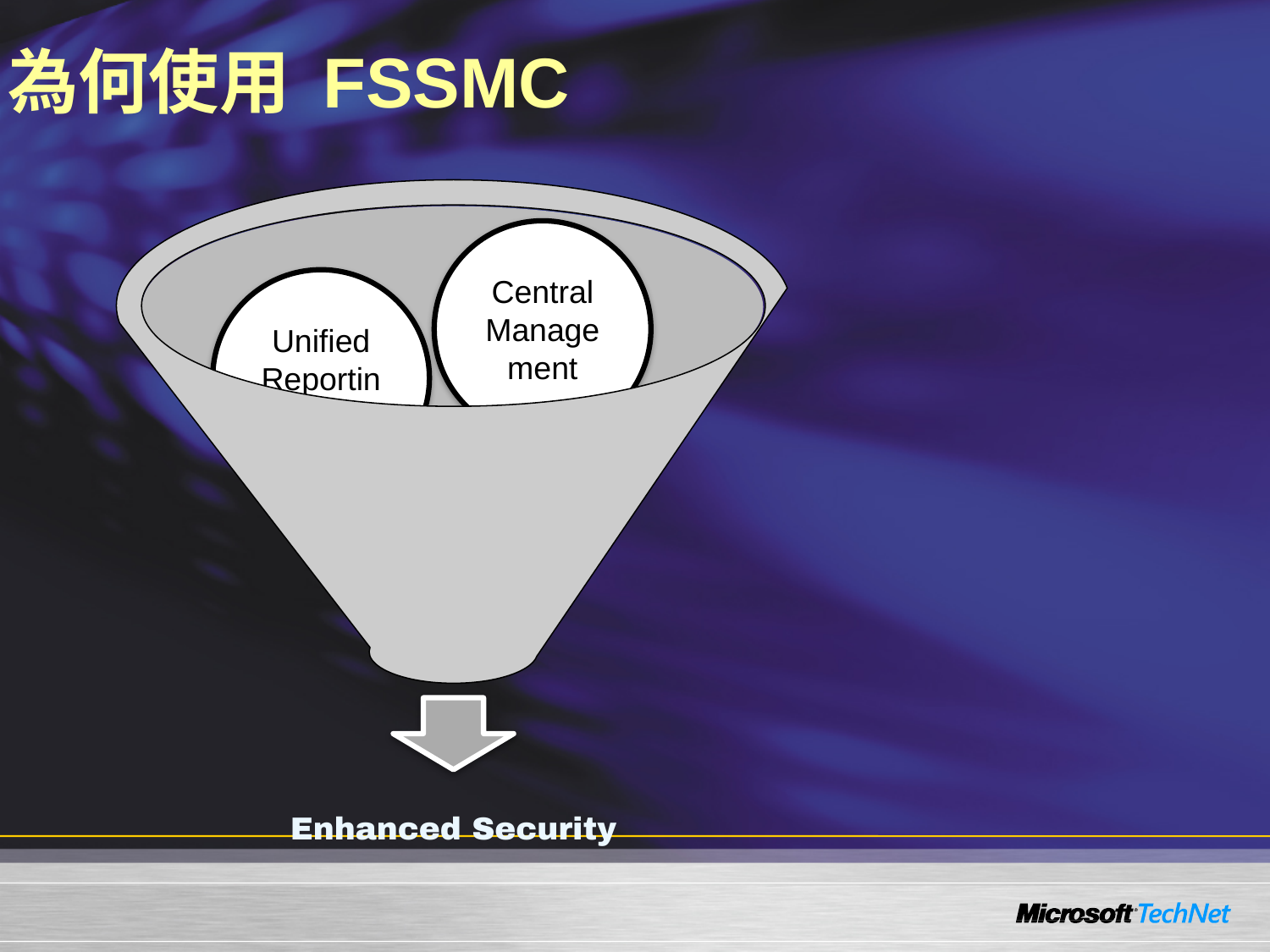

# 為何使用 FSSMC
Central Management
Unified Reporting
Comprehensive Protection
Enhanced Security